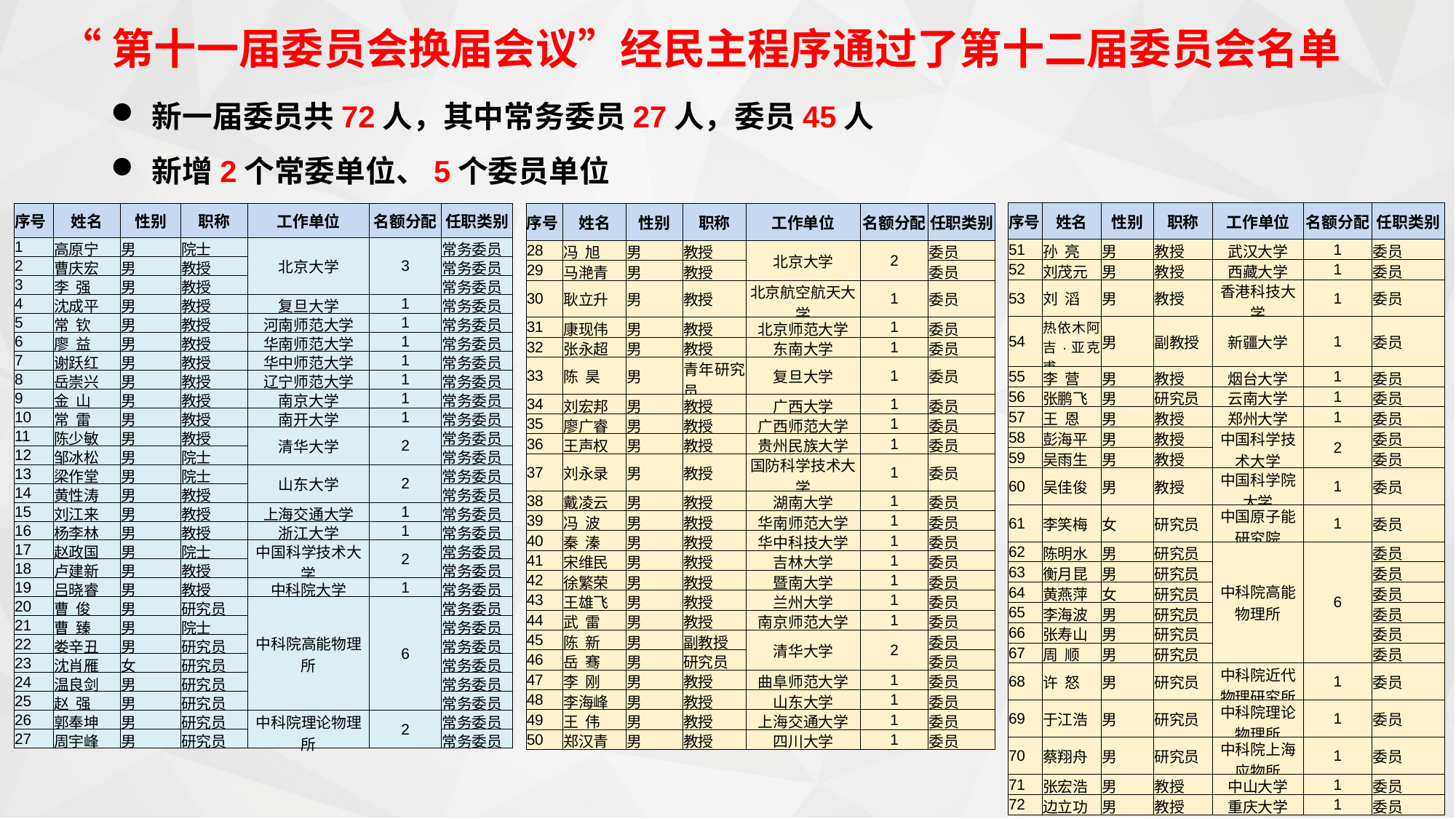

“第十一届委员会换届会议”经民主程序通过了第十二届委员会名单
新一届委员共72人，其中常务委员27人，委员45人
新增2个常委单位、5个委员单位
| 序号 | 姓名 | 性别 | 职称 | 工作单位 | 名额分配 | 任职类别 |
| --- | --- | --- | --- | --- | --- | --- |
| 51 | 孙 亮 | 男 | 教授 | 武汉大学 | 1 | 委员 |
| 52 | 刘茂元 | 男 | 教授 | 西藏大学 | 1 | 委员 |
| 53 | 刘 滔 | 男 | 教授 | 香港科技大学 | 1 | 委员 |
| 54 | 热依木阿吉·亚克甫 | 男 | 副教授 | 新疆大学 | 1 | 委员 |
| 55 | 李 营 | 男 | 教授 | 烟台大学 | 1 | 委员 |
| 56 | 张鹏飞 | 男 | 研究员 | 云南大学 | 1 | 委员 |
| 57 | 王 恩 | 男 | 教授 | 郑州大学 | 1 | 委员 |
| 58 | 彭海平 | 男 | 教授 | 中国科学技术大学 | 2 | 委员 |
| 59 | 吴雨生 | 男 | 教授 |  |  | 委员 |
| 60 | 吴佳俊 | 男 | 教授 | 中国科学院大学 | 1 | 委员 |
| 61 | 李笑梅 | 女 | 研究员 | 中国原子能研究院 | 1 | 委员 |
| 62 | 陈明水 | 男 | 研究员 | 中科院高能物理所 | 6 | 委员 |
| 63 | 衡月昆 | 男 | 研究员 |  |  | 委员 |
| 64 | 黄燕萍 | 女 | 研究员 |  |  | 委员 |
| 65 | 李海波 | 男 | 研究员 |  |  | 委员 |
| 66 | 张寿山 | 男 | 研究员 |  |  | 委员 |
| 67 | 周 顺 | 男 | 研究员 |  |  | 委员 |
| 68 | 许 怒 | 男 | 研究员 | 中科院近代物理研究所 | 1 | 委员 |
| 69 | 于江浩 | 男 | 研究员 | 中科院理论物理所 | 1 | 委员 |
| 70 | 蔡翔舟 | 男 | 研究员 | 中科院上海应物所 | 1 | 委员 |
| 71 | 张宏浩 | 男 | 教授 | 中山大学 | 1 | 委员 |
| 72 | 边立功 | 男 | 教授 | 重庆大学 | 1 | 委员 |
| 序号 | 姓名 | 性别 | 职称 | 工作单位 | 名额分配 | 任职类别 |
| --- | --- | --- | --- | --- | --- | --- |
| 1 | 高原宁 | 男 | 院士 | 北京大学 | 3 | 常务委员 |
| 2 | 曹庆宏 | 男 | 教授 |  |  | 常务委员 |
| 3 | 李 强 | 男 | 教授 |  |  | 常务委员 |
| 4 | 沈成平 | 男 | 教授 | 复旦大学 | 1 | 常务委员 |
| 5 | 常 钦 | 男 | 教授 | 河南师范大学 | 1 | 常务委员 |
| 6 | 廖 益 | 男 | 教授 | 华南师范大学 | 1 | 常务委员 |
| 7 | 谢跃红 | 男 | 教授 | 华中师范大学 | 1 | 常务委员 |
| 8 | 岳崇兴 | 男 | 教授 | 辽宁师范大学 | 1 | 常务委员 |
| 9 | 金 山 | 男 | 教授 | 南京大学 | 1 | 常务委员 |
| 10 | 常 雷 | 男 | 教授 | 南开大学 | 1 | 常务委员 |
| 11 | 陈少敏 | 男 | 教授 | 清华大学 | 2 | 常务委员 |
| 12 | 邹冰松 | 男 | 院士 |  |  | 常务委员 |
| 13 | 梁作堂 | 男 | 院士 | 山东大学 | 2 | 常务委员 |
| 14 | 黄性涛 | 男 | 教授 |  |  | 常务委员 |
| 15 | 刘江来 | 男 | 教授 | 上海交通大学 | 1 | 常务委员 |
| 16 | 杨李林 | 男 | 教授 | 浙江大学 | 1 | 常务委员 |
| 17 | 赵政国 | 男 | 院士 | 中国科学技术大学 | 2 | 常务委员 |
| 18 | 卢建新 | 男 | 教授 |  |  | 常务委员 |
| 19 | 吕晓睿 | 男 | 教授 | 中科院大学 | 1 | 常务委员 |
| 20 | 曹 俊 | 男 | 研究员 | 中科院高能物理所 | 6 | 常务委员 |
| 21 | 曹 臻 | 男 | 院士 |  |  | 常务委员 |
| 22 | 娄辛丑 | 男 | 研究员 |  |  | 常务委员 |
| 23 | 沈肖雁 | 女 | 研究员 |  |  | 常务委员 |
| 24 | 温良剑 | 男 | 研究员 |  |  | 常务委员 |
| 25 | 赵 强 | 男 | 研究员 |  |  | 常务委员 |
| 26 | 郭奉坤 | 男 | 研究员 | 中科院理论物理所 | 2 | 常务委员 |
| 27 | 周宇峰 | 男 | 研究员 |  |  | 常务委员 |
| 序号 | 姓名 | 性别 | 职称 | 工作单位 | 名额分配 | 任职类别 |
| --- | --- | --- | --- | --- | --- | --- |
| 28 | 冯 旭 | 男 | 教授 | 北京大学 | 2 | 委员 |
| 29 | 马滟青 | 男 | 教授 |  |  | 委员 |
| 30 | 耿立升 | 男 | 教授 | 北京航空航天大学 | 1 | 委员 |
| 31 | 康现伟 | 男 | 教授 | 北京师范大学 | 1 | 委员 |
| 32 | 张永超 | 男 | 教授 | 东南大学 | 1 | 委员 |
| 33 | 陈 昊 | 男 | 青年研究员 | 复旦大学 | 1 | 委员 |
| 34 | 刘宏邦 | 男 | 教授 | 广西大学 | 1 | 委员 |
| 35 | 廖广睿 | 男 | 教授 | 广西师范大学 | 1 | 委员 |
| 36 | 王声权 | 男 | 教授 | 贵州民族大学 | 1 | 委员 |
| 37 | 刘永录 | 男 | 教授 | 国防科学技术大学 | 1 | 委员 |
| 38 | 戴凌云 | 男 | 教授 | 湖南大学 | 1 | 委员 |
| 39 | 冯 波 | 男 | 教授 | 华南师范大学 | 1 | 委员 |
| 40 | 秦 溱 | 男 | 教授 | 华中科技大学 | 1 | 委员 |
| 41 | 宋维民 | 男 | 教授 | 吉林大学 | 1 | 委员 |
| 42 | 徐繁荣 | 男 | 教授 | 暨南大学 | 1 | 委员 |
| 43 | 王雄飞 | 男 | 教授 | 兰州大学 | 1 | 委员 |
| 44 | 武 雷 | 男 | 教授 | 南京师范大学 | 1 | 委员 |
| 45 | 陈 新 | 男 | 副教授 | 清华大学 | 2 | 委员 |
| 46 | 岳 骞 | 男 | 研究员 |  |  | 委员 |
| 47 | 李 刚 | 男 | 教授 | 曲阜师范大学 | 1 | 委员 |
| 48 | 李海峰 | 男 | 教授 | 山东大学 | 1 | 委员 |
| 49 | 王 伟 | 男 | 教授 | 上海交通大学 | 1 | 委员 |
| 50 | 郑汉青 | 男 | 教授 | 四川大学 | 1 | 委员 |